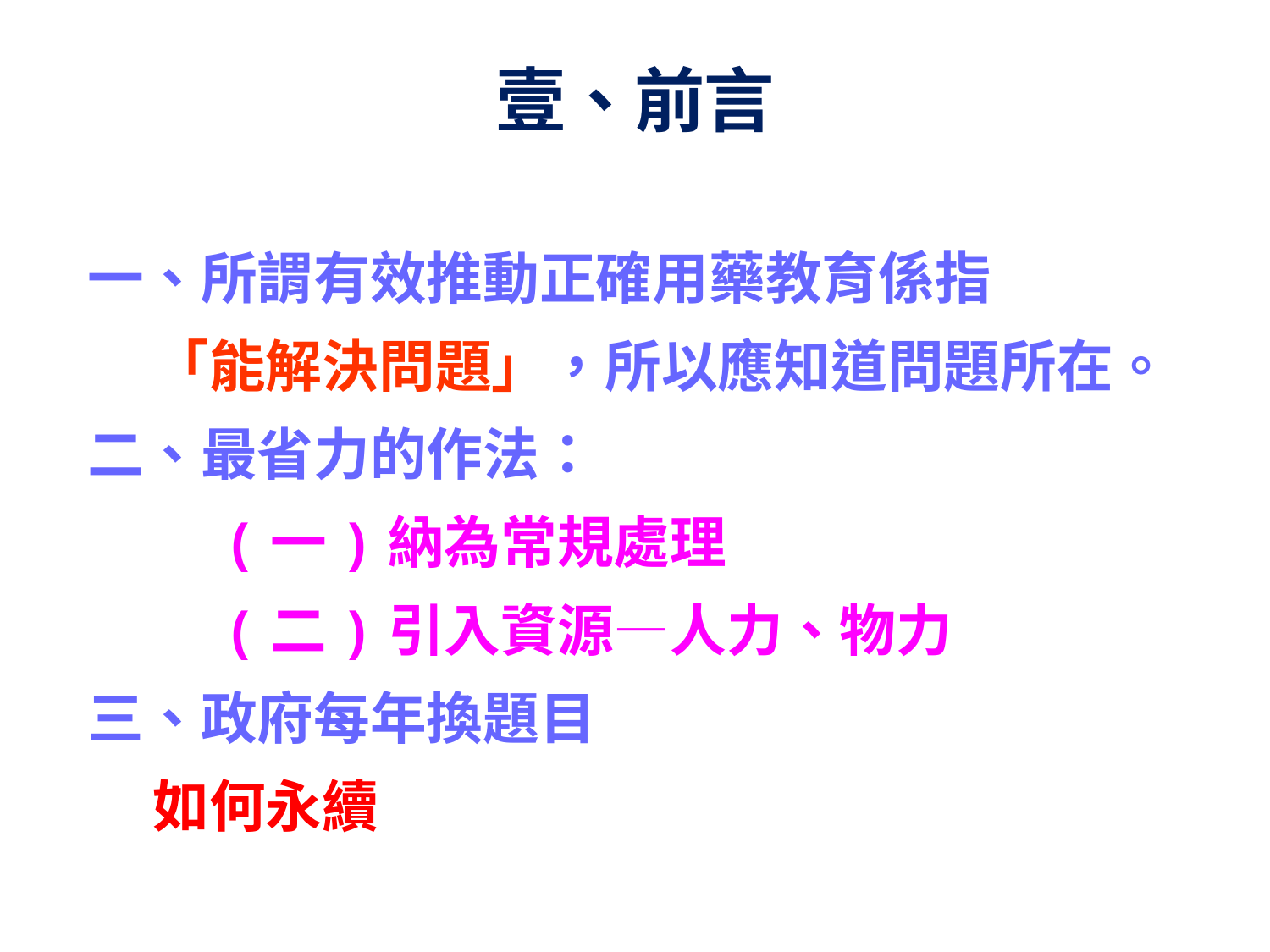

# 壹、前言
一、所謂有效推動正確用藥教育係指
    「能解決問題」，所以應知道問題所在。
二、最省力的作法：
    (一)納為常規處理
    (二)引入資源—人力、物力
三、政府每年換題目
    如何永續